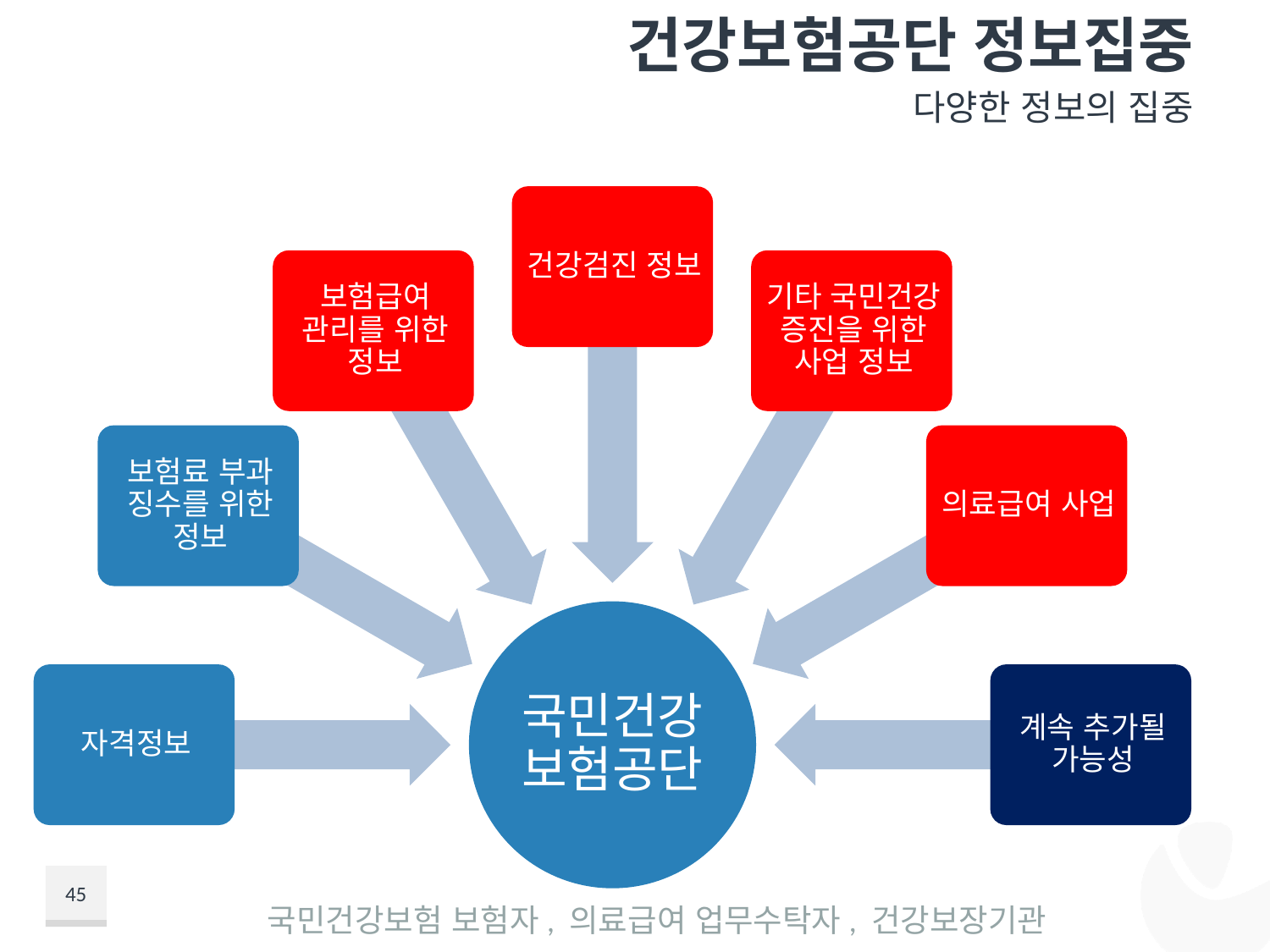

# 건강보험공단 정보집중
다양한 정보의 집중
국민건강보험공단
자격정보
보험료 부과 징수를 위한 정보
보험급여 관리를 위한 정보
건강검진 정보
기타 국민건강 증진을 위한 사업 정보
의료급여 사업
계속 추가될 가능성
45
국민건강보험 보험자, 의료급여 업무수탁자, 건강보장기관